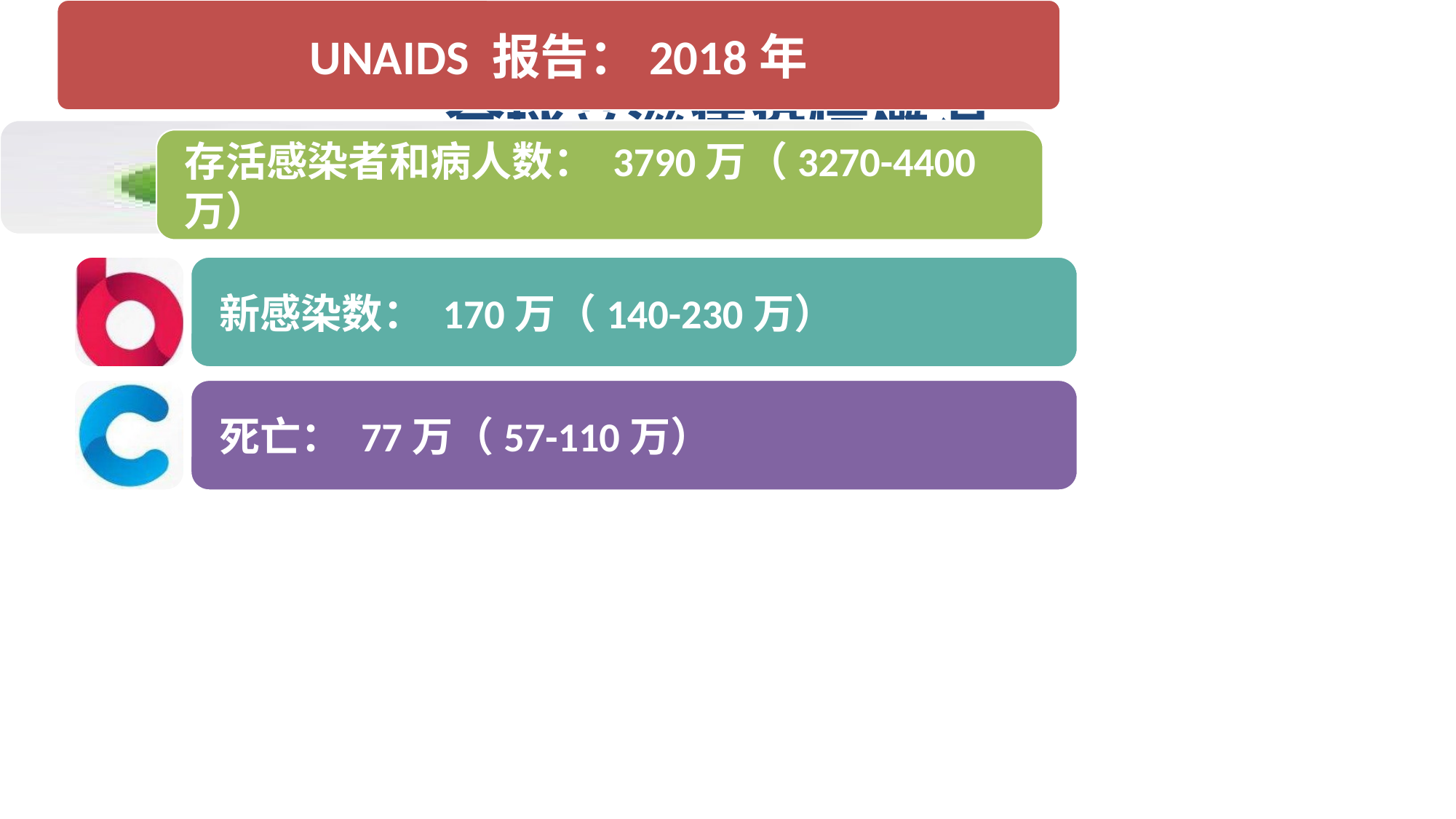

# 全球艾滋病疫情概况
UNAIDS 报告：2018年
存活感染者和病人数： 3790万（3270-4400万）
新感染数： 170万（140-230万）
死亡： 77万（57-110万）